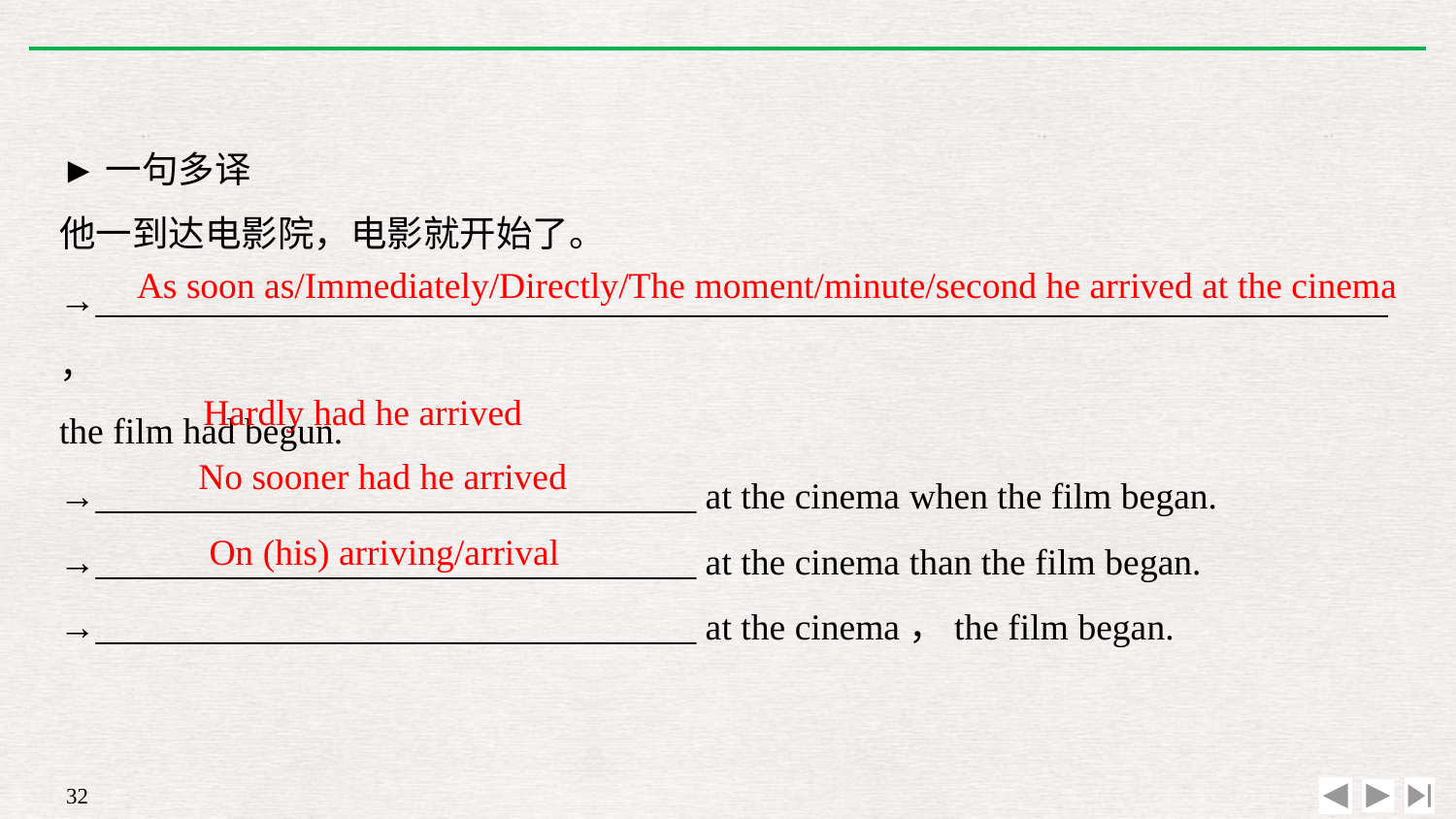

►一句多译
他一到达电影院，电影就开始了。
→_______________________________________________________________________，
the film had begun.
→_________________________________ at the cinema when the film began.
→_________________________________ at the cinema than the film began.
→_________________________________ at the cinema，the film began.
As soon as/Immediately/Directly/The moment/minute/second he arrived at the cinema
Hardly had he arrived
No sooner had he arrived
On (his) arriving/arrival